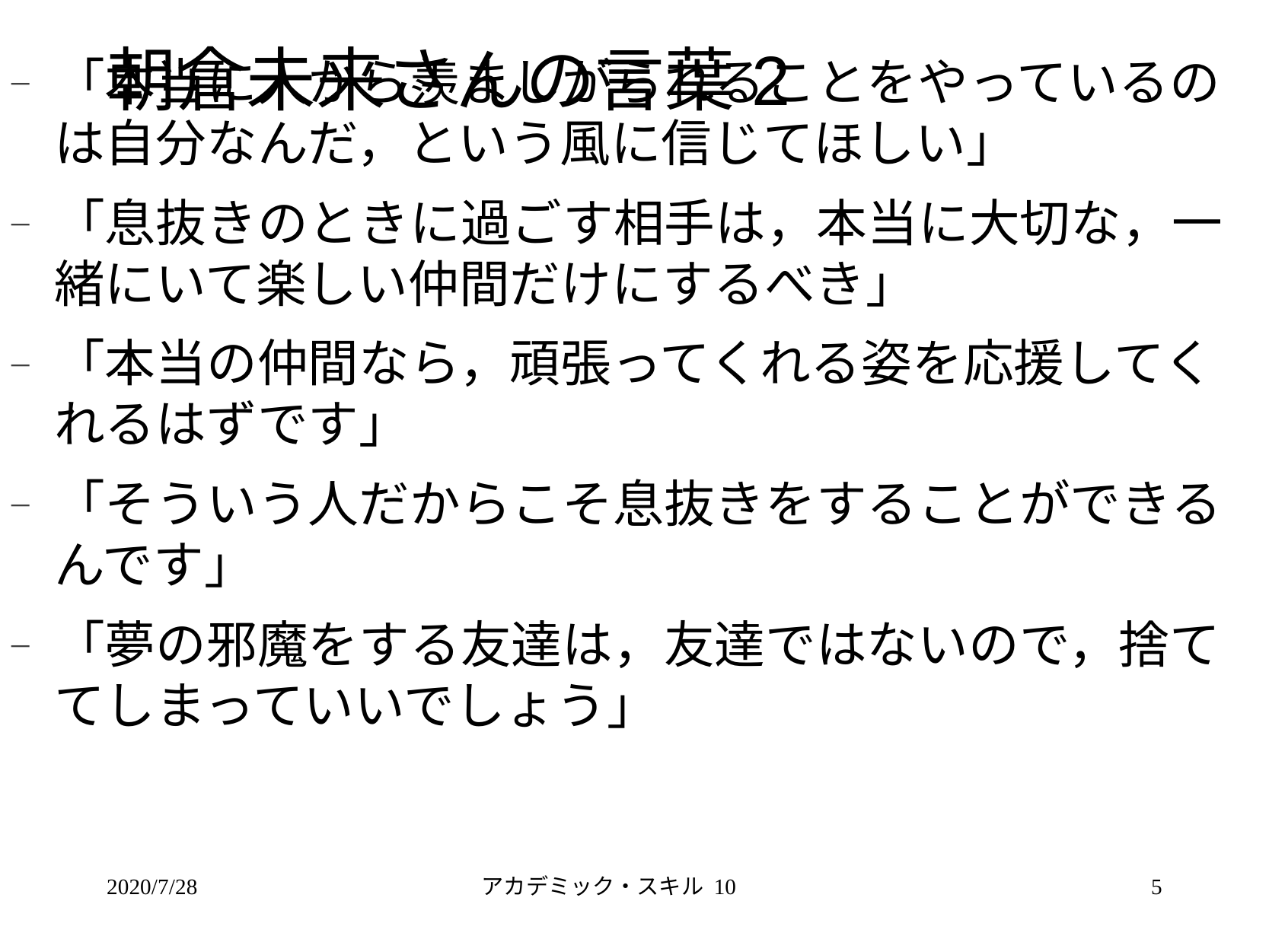

# 朝倉未来さんの言葉2
「本当に人から羨ましがられることをやっているのは自分なんだ，という風に信じてほしい」
「息抜きのときに過ごす相手は，本当に大切な，一緒にいて楽しい仲間だけにするべき」
「本当の仲間なら，頑張ってくれる姿を応援してくれるはずです」
「そういう人だからこそ息抜きをすることができるんです」
「夢の邪魔をする友達は，友達ではないので，捨ててしまっていいでしょう」
2020/7/28
アカデミック・スキル 10
5